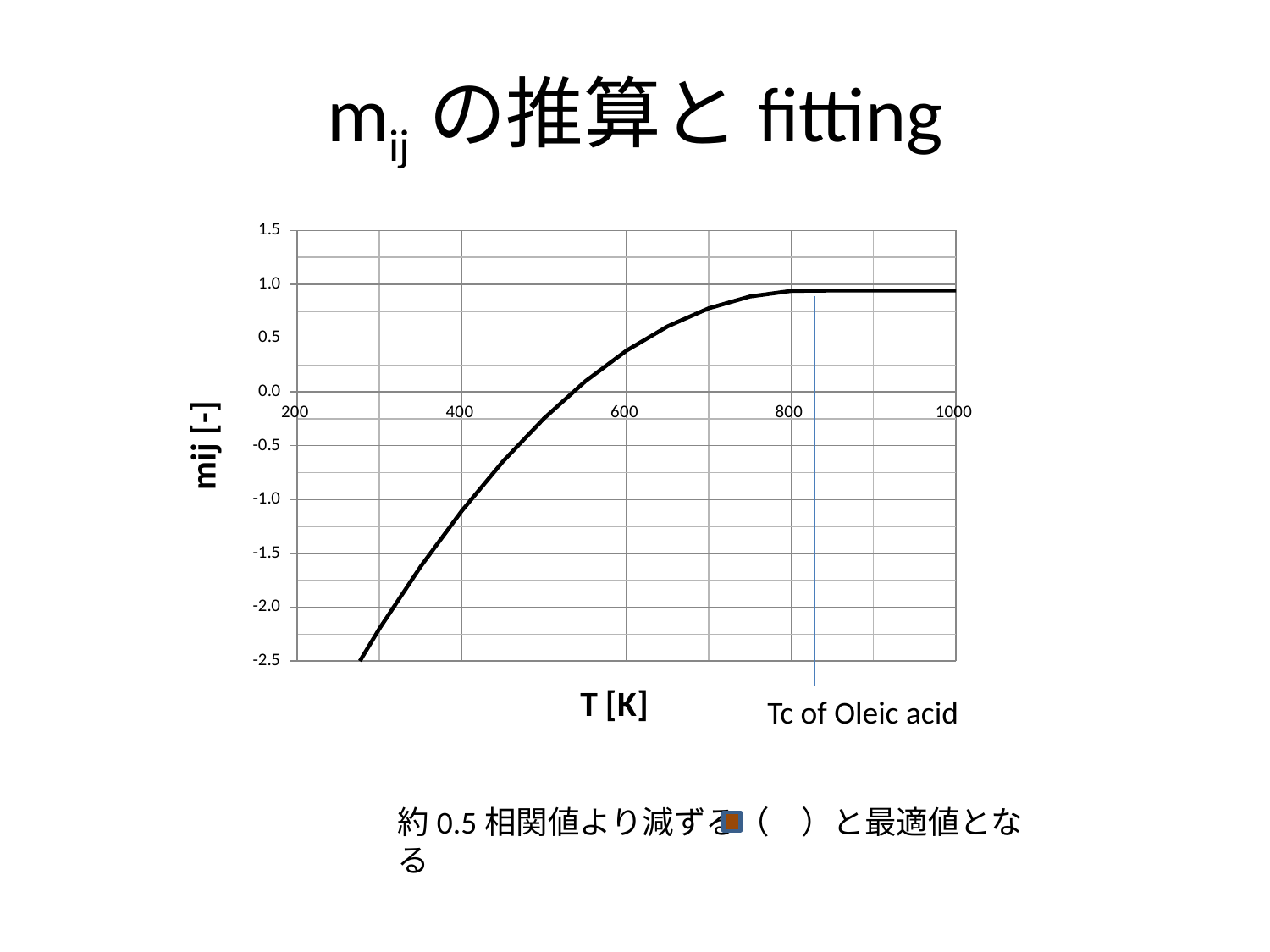

# mijの推算とfitting

### Chart

| Category |  | mij相関式の値 mij |
|---|---|---|
Tc of Oleic acid
約0.5相関値より減ずる（　）と最適値となる